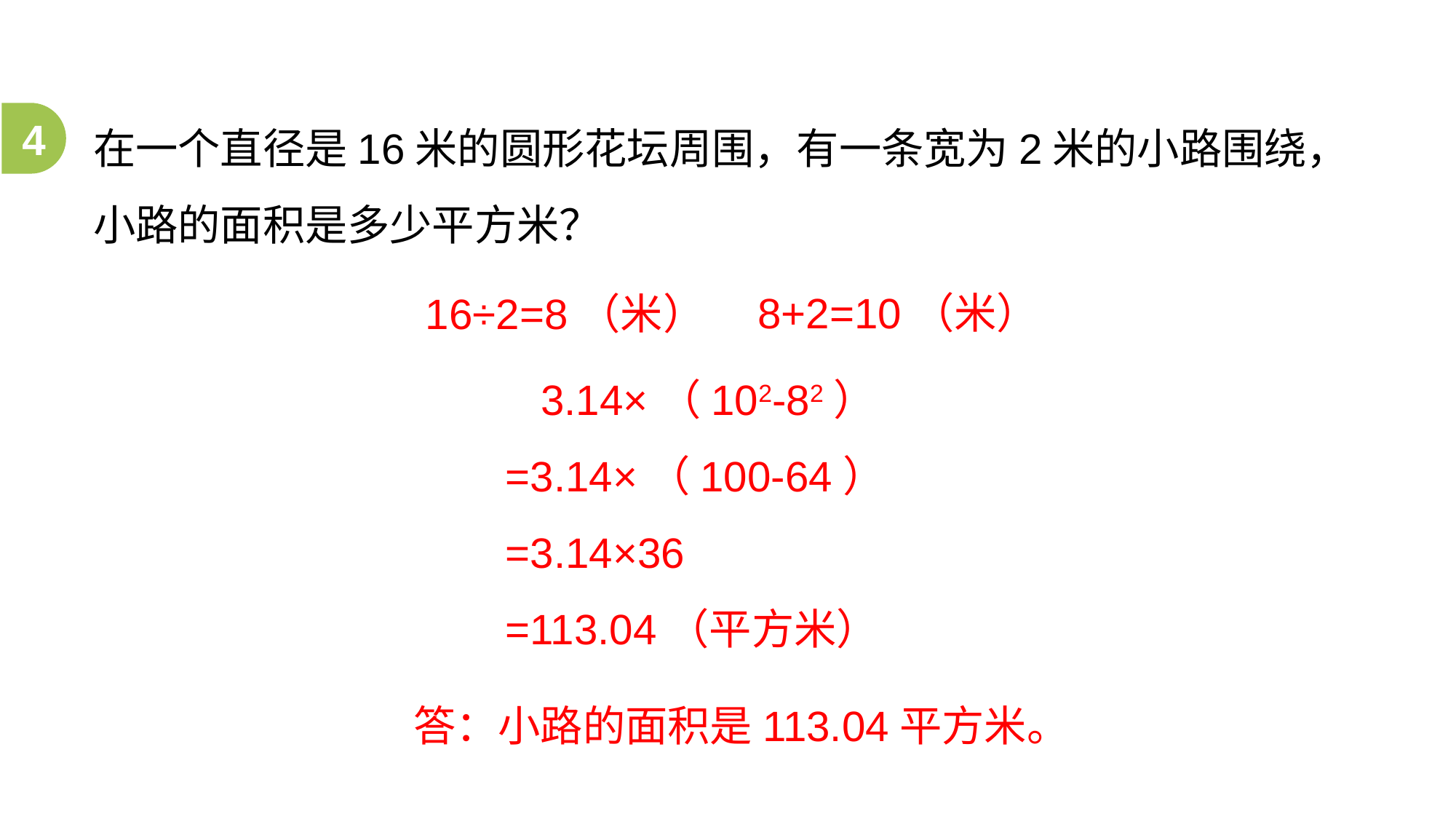

在一个直径是16米的圆形花坛周围，有一条宽为2米的小路围绕，小路的面积是多少平方米？
4
8+2=10（米）
16÷2=8（米）
   3.14×（102-82）
=3.14×（100-64）
=3.14×36
=113.04（平方米）
答：小路的面积是113.04平方米。